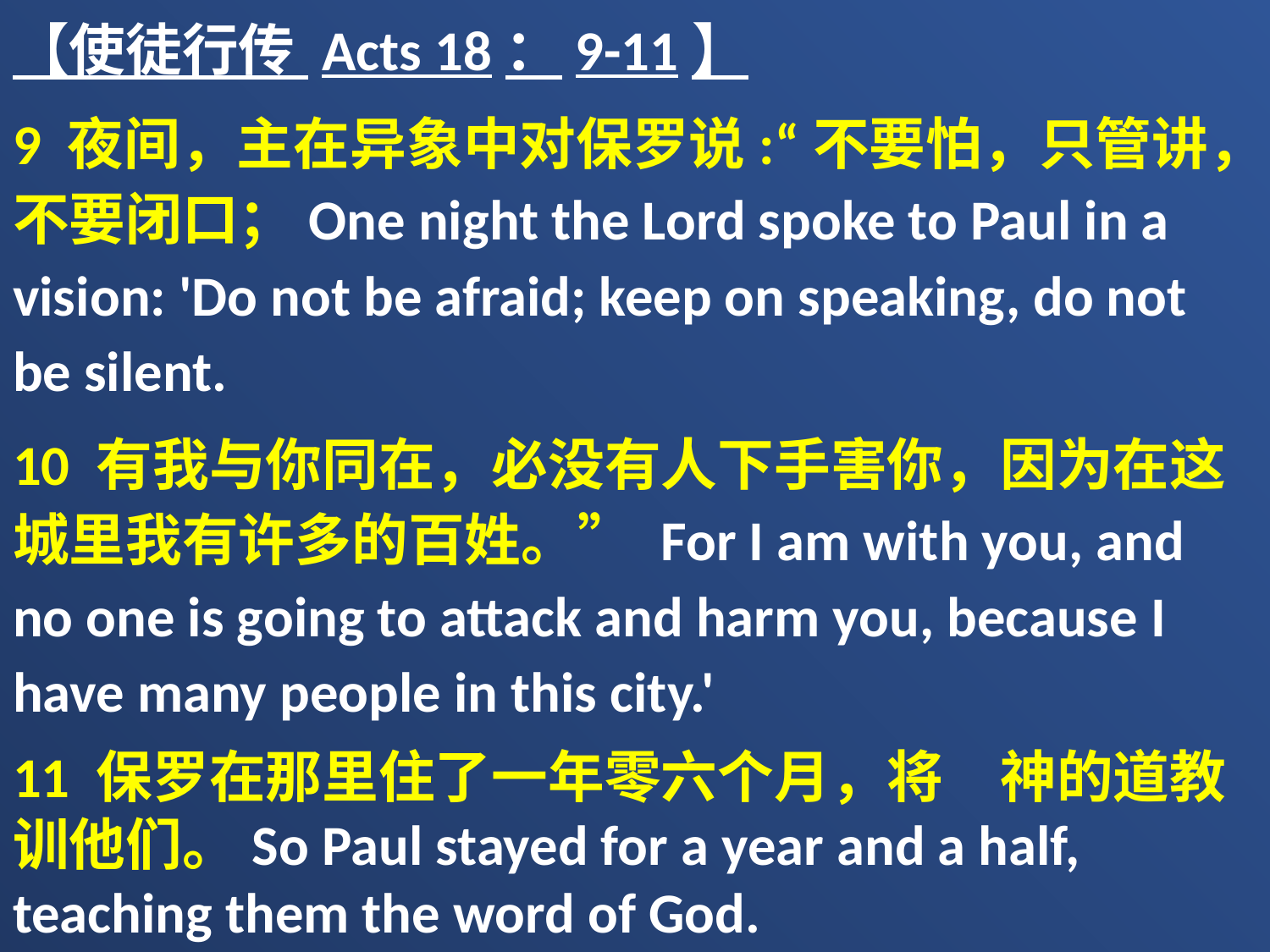

【使徒行传 Acts 18：9-11】
9 夜间，主在异象中对保罗说:“不要怕，只管讲，不要闭口；One night the Lord spoke to Paul in a vision: 'Do not be afraid; keep on speaking, do not be silent.
10 有我与你同在，必没有人下手害你，因为在这城里我有许多的百姓。” For I am with you, and no one is going to attack and harm you, because I have many people in this city.'
11 保罗在那里住了一年零六个月，将　神的道教训他们。So Paul stayed for a year and a half, teaching them the word of God.